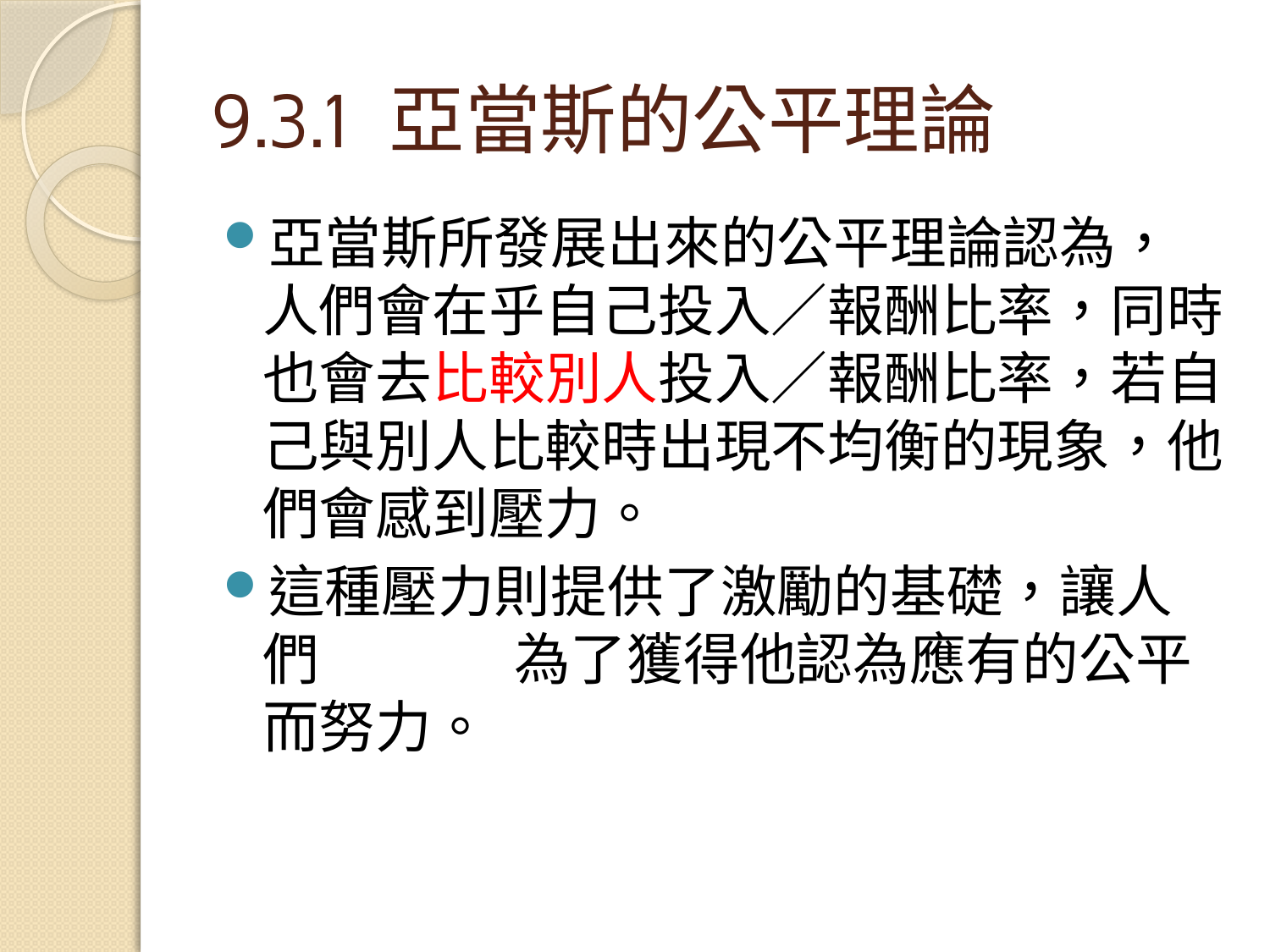

# 9.3.1 亞當斯的公平理論
亞當斯所發展出來的公平理論認為，人們會在乎自己投入／報酬比率，同時也會去比較別人投入／報酬比率，若自己與別人比較時出現不均衡的現象，他們會感到壓力。
這種壓力則提供了激勵的基礎，讓人們  　　　為了獲得他認為應有的公平而努力。